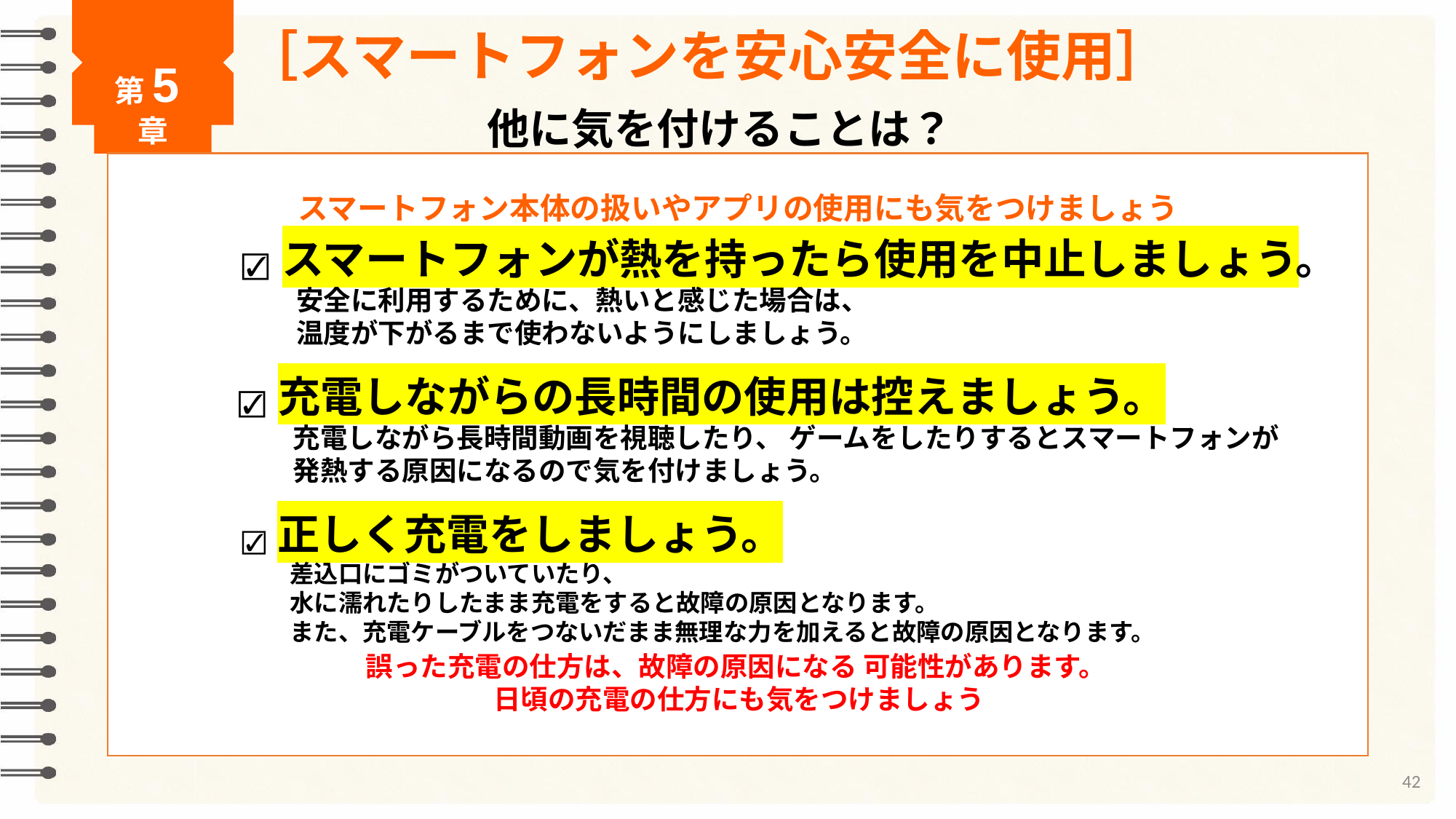

第5章

［スマートフォンを安心安全に使用］
他に気を付けることは？

スマートフォン本体の扱いやアプリの使用にも気をつけましょう
☑ スマートフォンが熱を持ったら使用を中止しましょう。
　　安全に利用するために、熱いと感じた場合は、
　　温度が下がるまで使わないようにしましょう。
☑ 充電しながらの長時間の使用は控えましょう。
　　充電しながら長時間動画を視聴したり、 ゲームをしたりするとスマートフォンが
　　発熱する原因になるので気を付けましょう。
☑ 正しく充電をしましょう。
　　差込口にゴミがついていたり、
　　水に濡れたりしたまま充電をすると故障の原因となります。
　　また、充電ケーブルをつないだまま無理な力を加えると故障の原因となります。
誤った充電の仕方は、故障の原因になる 可能性があります。
日頃の充電の仕方にも気をつけましょう
42